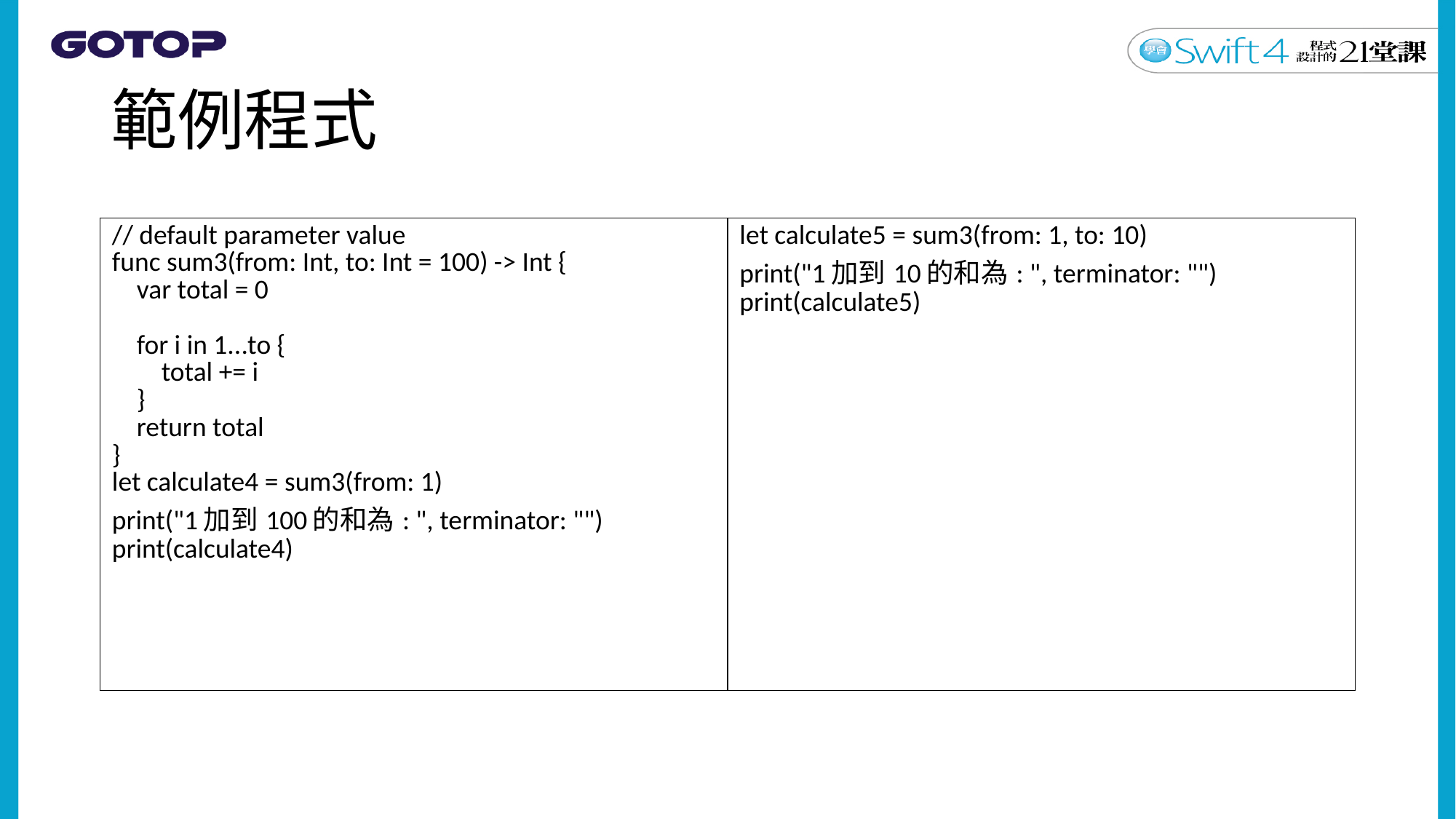

# 範例程式
| // default parameter value func sum3(from: Int, to: Int = 100) -> Int { var total = 0 for i in 1...to { total += i } return total } let calculate4 = sum3(from: 1) print("1加到100的和為: ", terminator: "") print(calculate4) | let calculate5 = sum3(from: 1, to: 10) print("1加到10的和為: ", terminator: "") print(calculate5) |
| --- | --- |